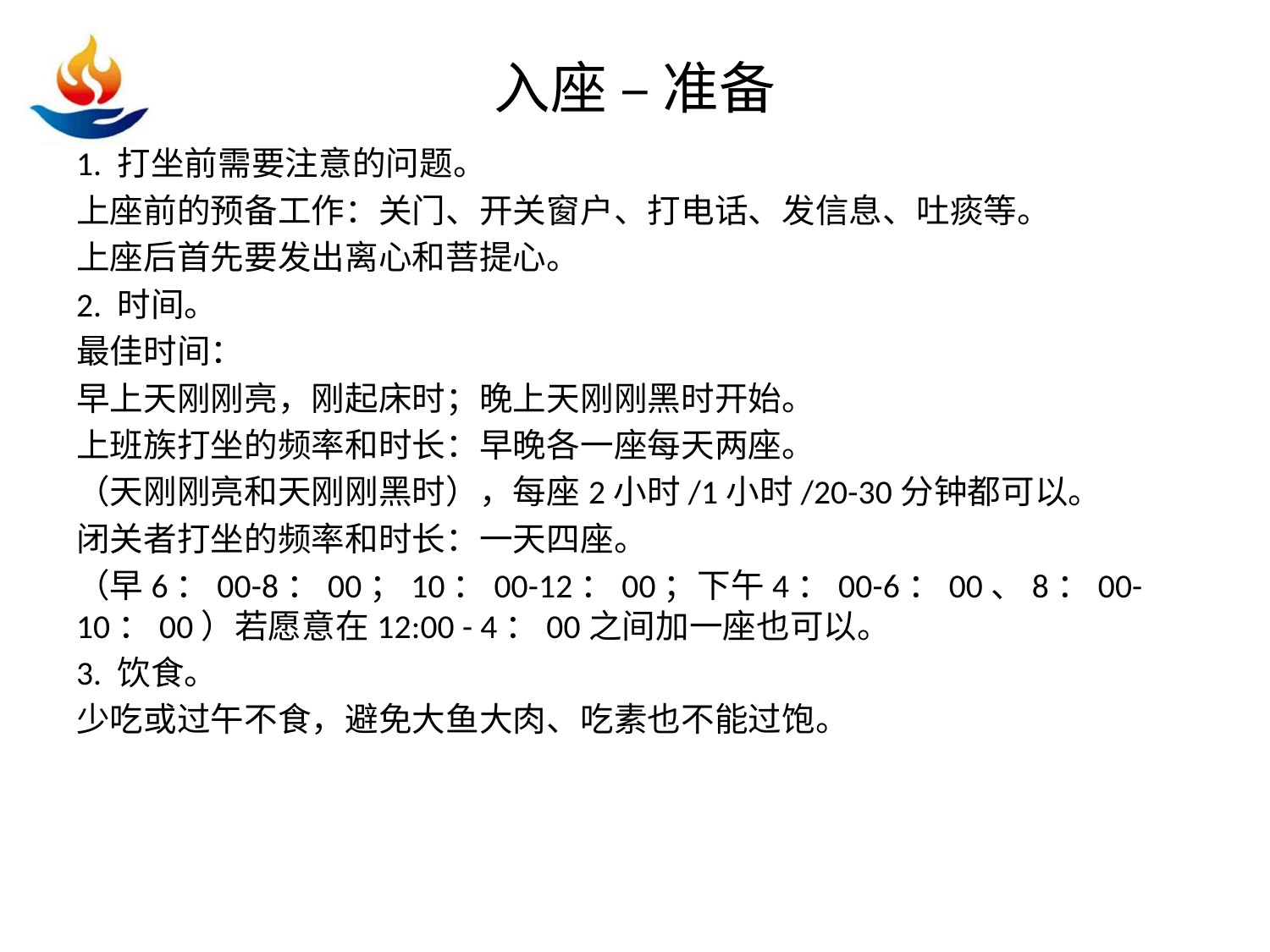

# 入座 – 准备
1. 打坐前需要注意的问题。
上座前的预备工作：关门、开关窗户、打电话、发信息、吐痰等。
上座后首先要发出离心和菩提心。
2. 时间。
最佳时间：
早上天刚刚亮，刚起床时；晚上天刚刚黑时开始。
上班族打坐的频率和时长：早晚各一座每天两座。
（天刚刚亮和天刚刚黑时），每座2小时/1小时/20-30分钟都可以。
闭关者打坐的频率和时长：一天四座。
（早6：00-8：00；10：00-12：00；下午4：00-6：00、8：00-10：00）若愿意在12:00 - 4：00之间加一座也可以。
3. 饮食。
少吃或过午不食，避免大鱼大肉、吃素也不能过饱。